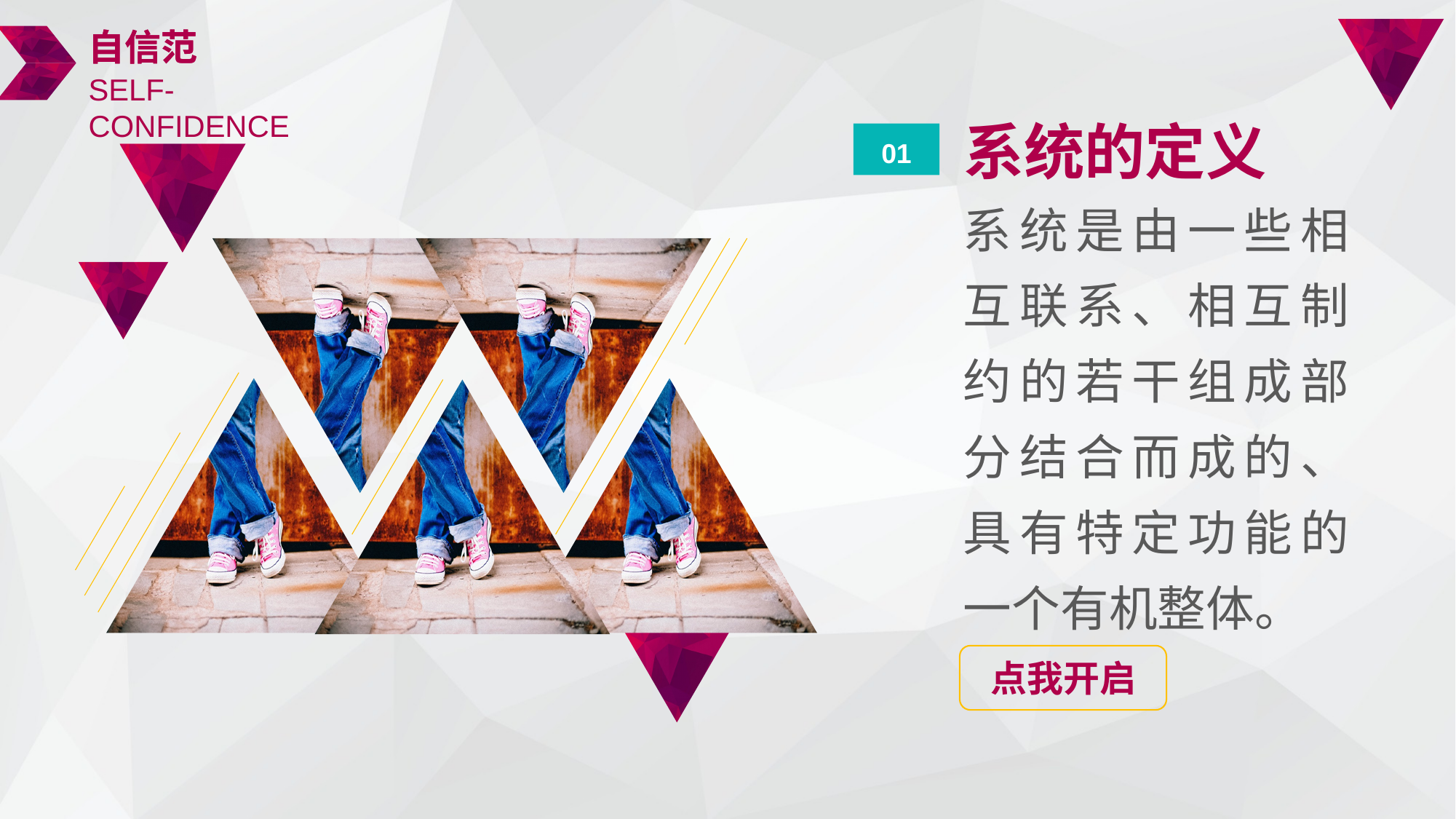

自信范
自信范

SELF-CONFIDENCE
系统的定义
系统是由一些相互联系、相互制约的若干组成部分结合而成的、具有特定功能的一个有机整体。

01

点我开启